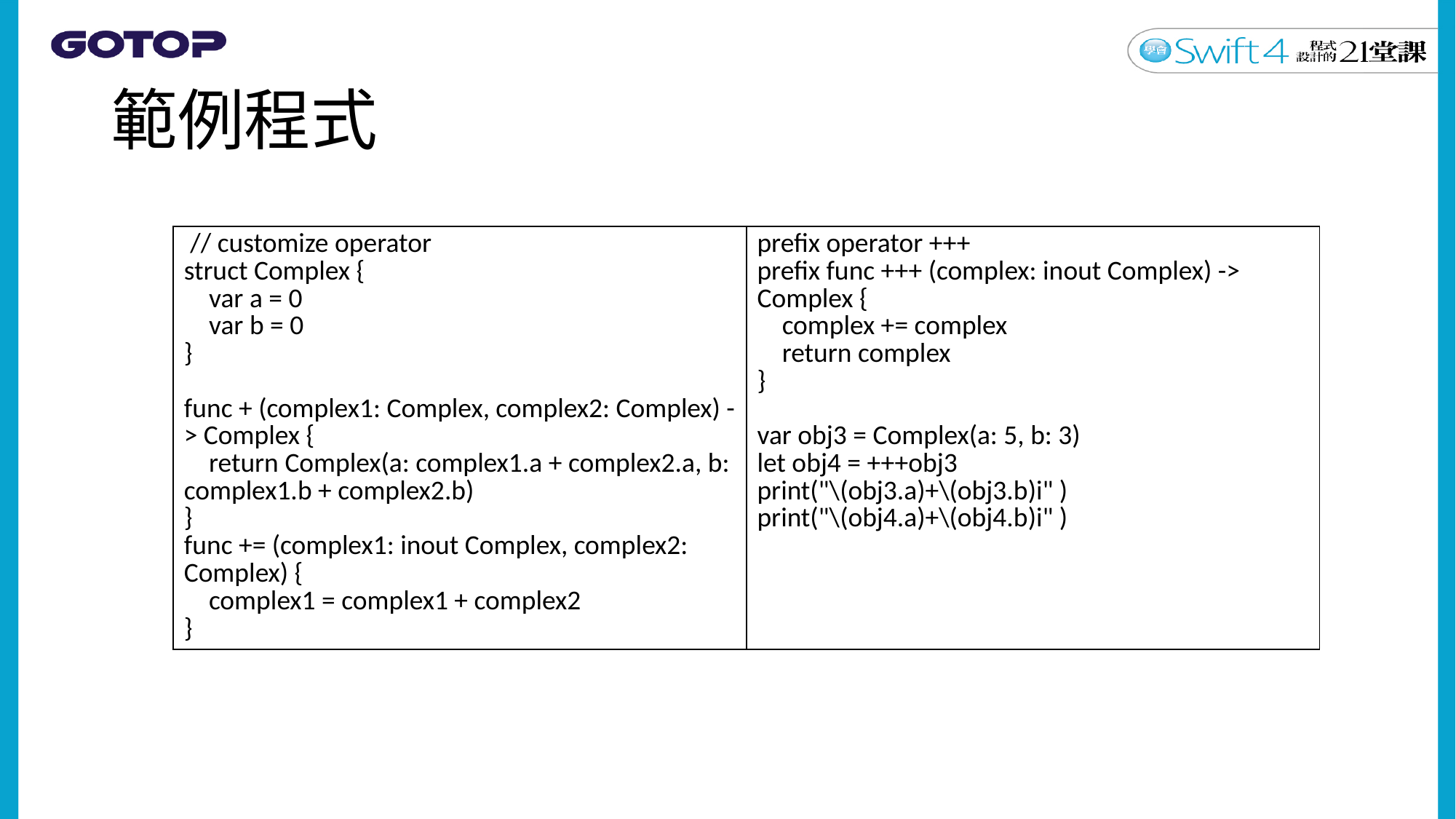

# 範例程式
| // customize operator struct Complex { var a = 0 var b = 0 } func + (complex1: Complex, complex2: Complex) -> Complex { return Complex(a: complex1.a + complex2.a, b: complex1.b + complex2.b) } func += (complex1: inout Complex, complex2: Complex) { complex1 = complex1 + complex2 } | prefix operator +++ prefix func +++ (complex: inout Complex) -> Complex { complex += complex return complex } var obj3 = Complex(a: 5, b: 3) let obj4 = +++obj3 print("\(obj3.a)+\(obj3.b)i" ) print("\(obj4.a)+\(obj4.b)i" ) |
| --- | --- |